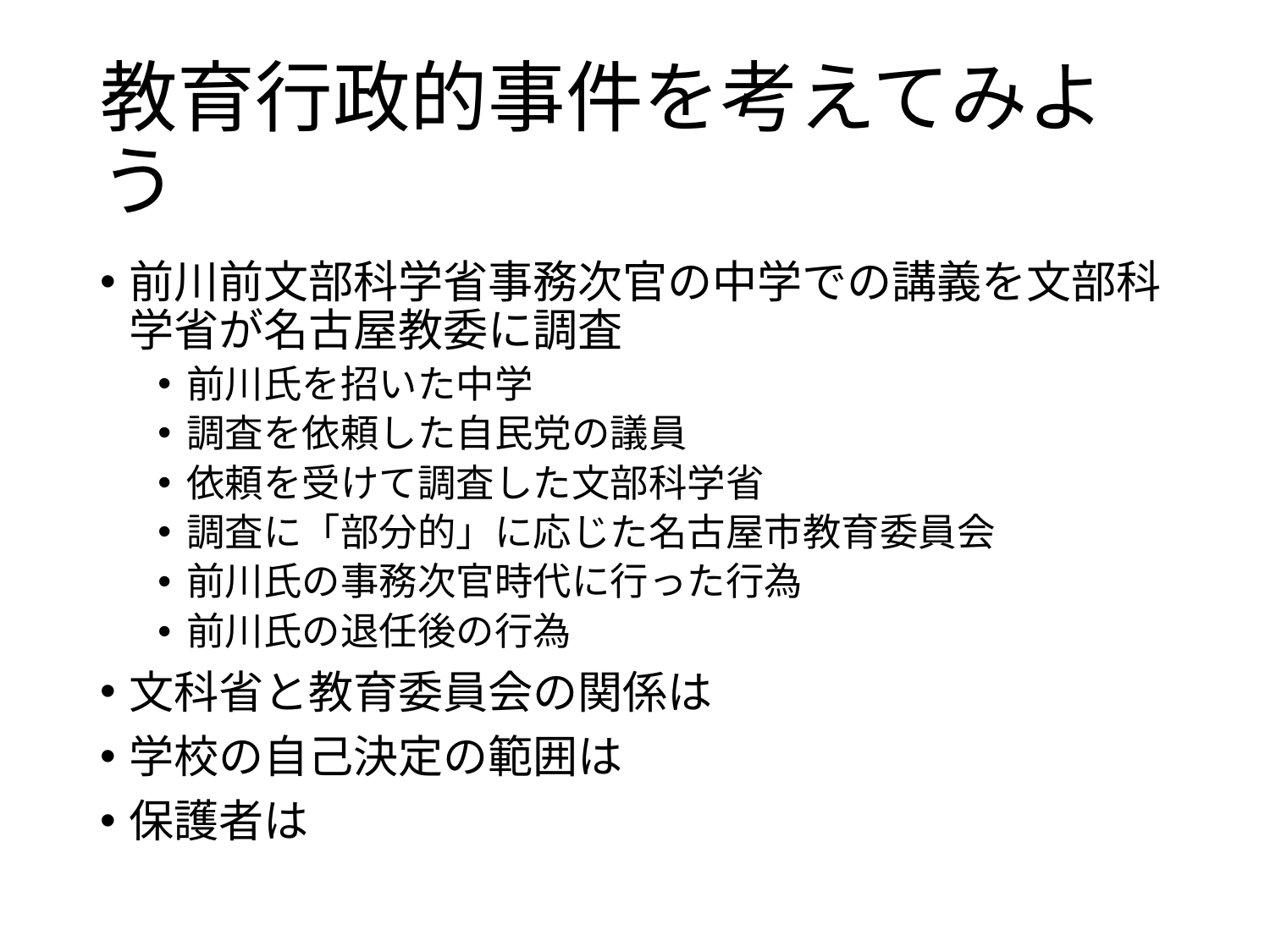

# 教育行政的事件を考えてみよう
前川前文部科学省事務次官の中学での講義を文部科学省が名古屋教委に調査
前川氏を招いた中学
調査を依頼した自民党の議員
依頼を受けて調査した文部科学省
調査に「部分的」に応じた名古屋市教育委員会
前川氏の事務次官時代に行った行為
前川氏の退任後の行為
文科省と教育委員会の関係は
学校の自己決定の範囲は
保護者は